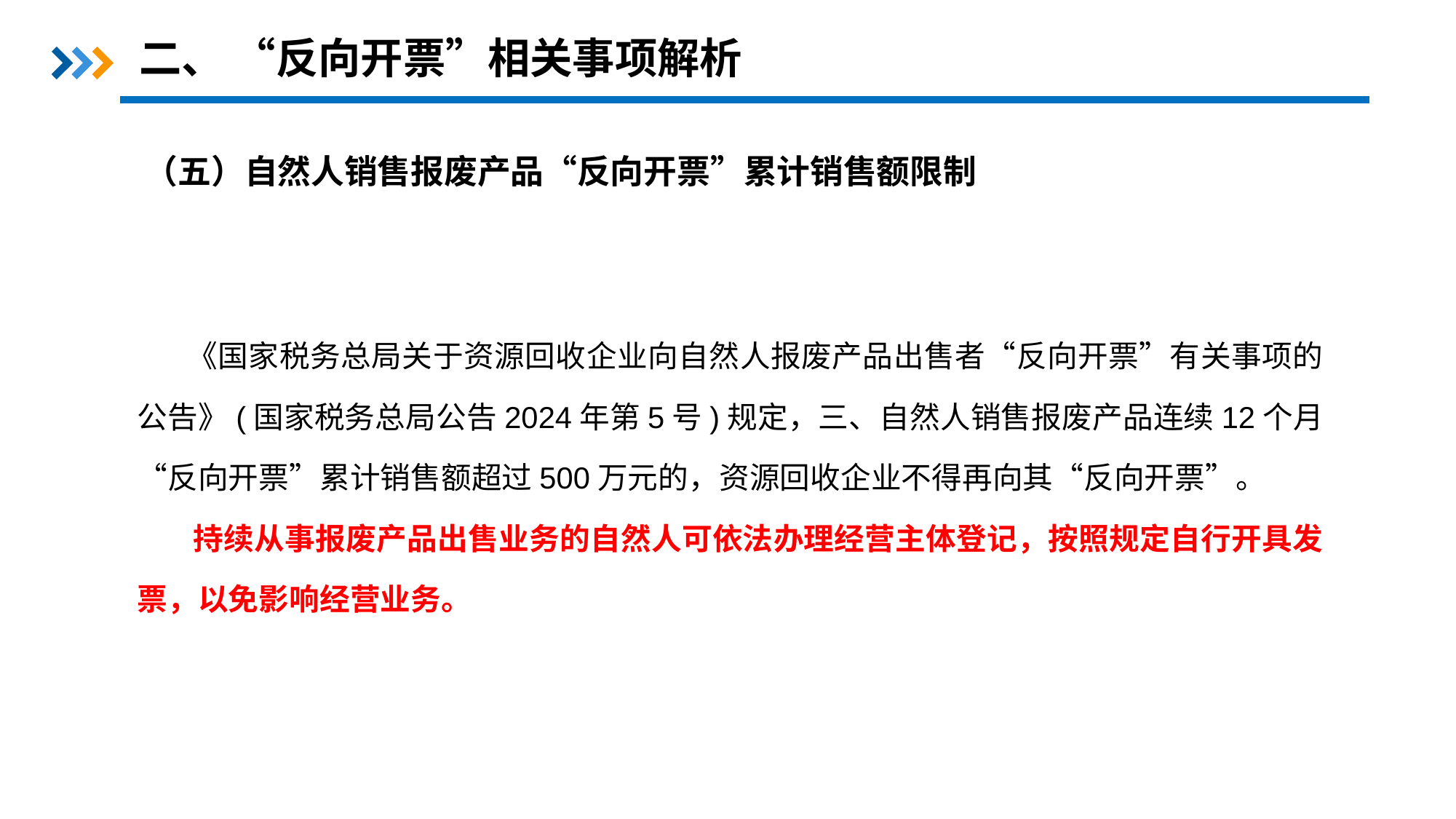

二、 “反向开票”相关事项解析

（五）自然人销售报废产品“反向开票”累计销售额限制

      《国家税务总局关于资源回收企业向自然人报废产品出售者“反向开票”有关事项的公告》(国家税务总局公告2024年第5号)规定，三、自然人销售报废产品连续12个月“反向开票”累计销售额超过500万元的，资源回收企业不得再向其“反向开票”。
       持续从事报废产品出售业务的自然人可依法办理经营主体登记，按照规定自行开具发票，以免影响经营业务。